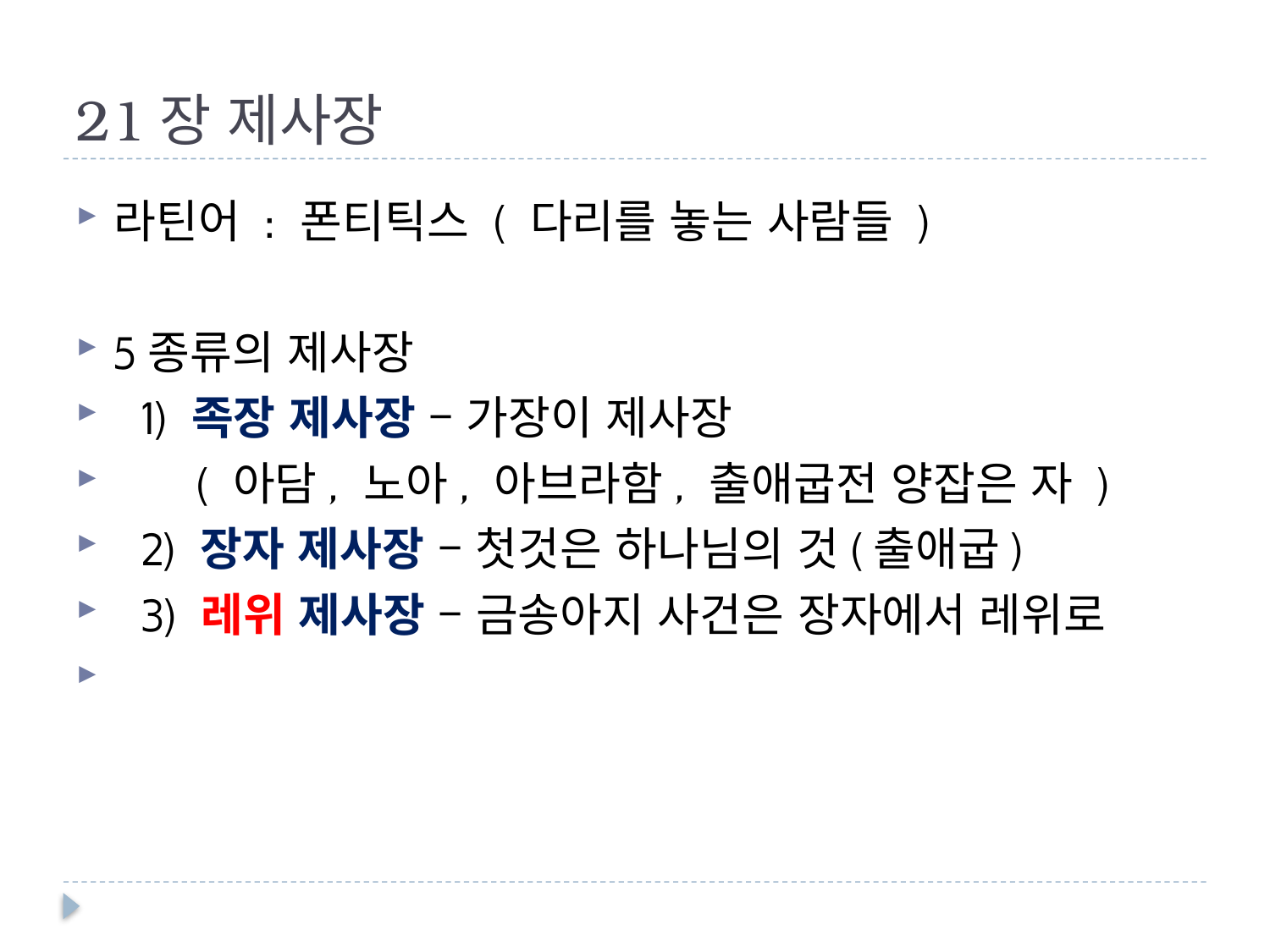

# 21장 제사장
라틴어 : 폰티틱스 ( 다리를 놓는 사람들 )

5종류의 제사장
  1) 족장 제사장 – 가장이 제사장
      ( 아담, 노아, 아브라함, 출애굽전 양잡은 자 )
  2) 장자 제사장 – 첫것은 하나님의 것(출애굽)
  3) 레위 제사장 – 금송아지 사건은 장자에서 레위로